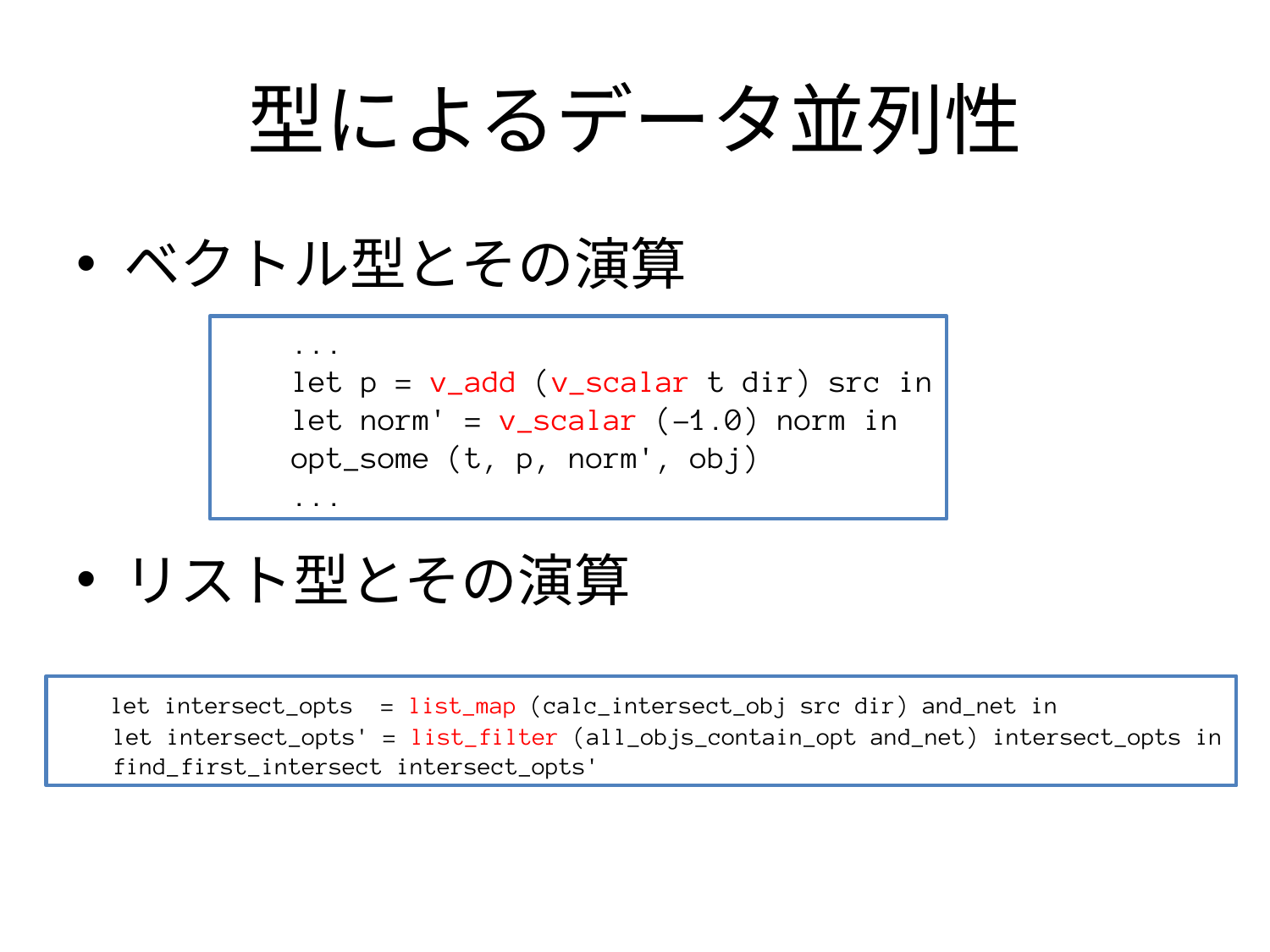

# 型によるデータ並列性
ベクトル型とその演算

リスト型とその演算

    ...
    let p = v_add (v_scalar t dir) src in
    let norm' = v_scalar (-1.0) norm in
    opt_some (t, p, norm', obj)
    ...
   let intersect_opts  = list_map (calc_intersect_obj src dir) and_net in
    let intersect_opts' = list_filter (all_objs_contain_opt and_net) intersect_opts in
    find_first_intersect intersect_opts'